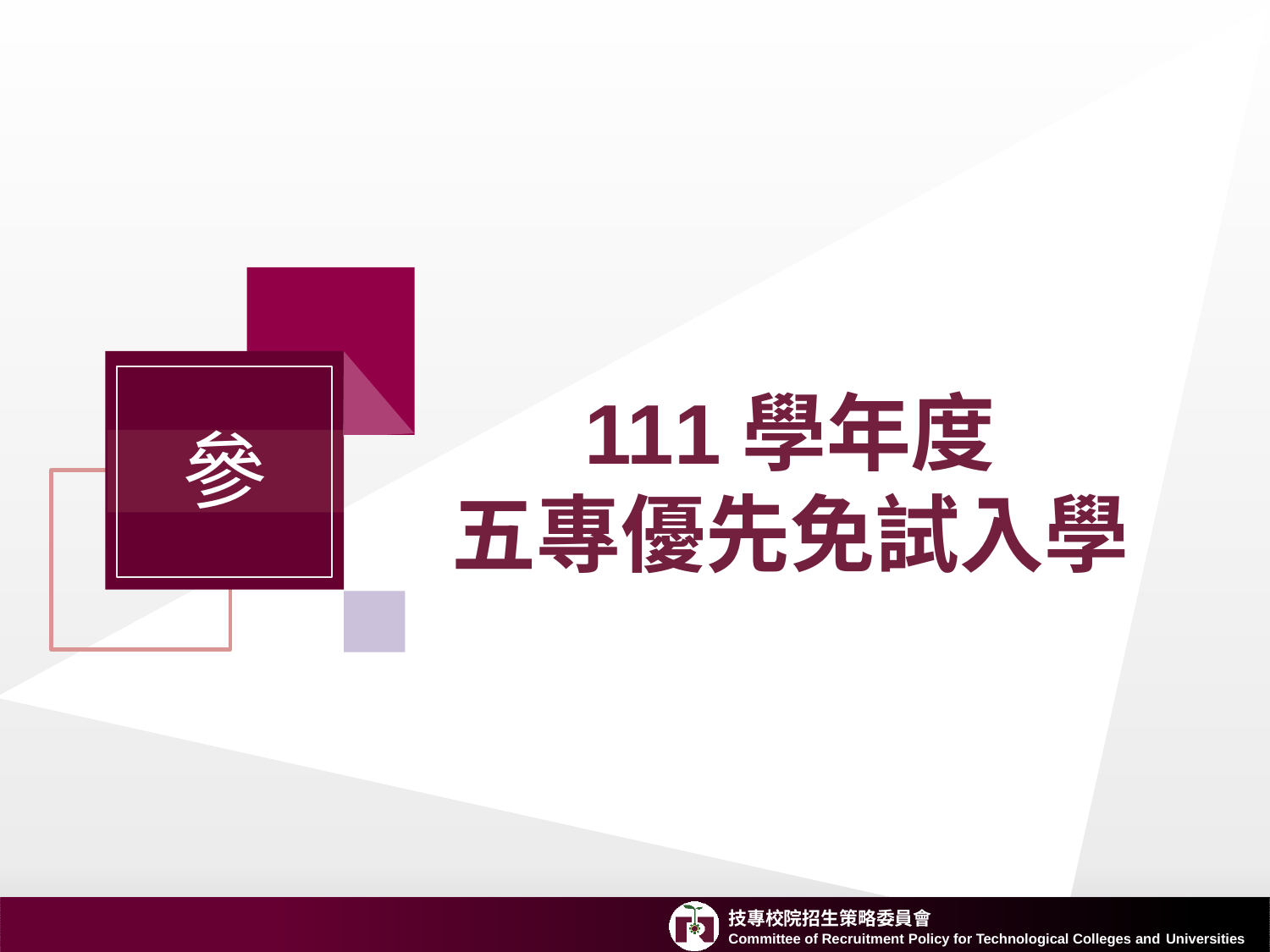

# 111學年度
五專優先免試入學
參

17
技專校院招生策略委員會
Committee of Recruitment Policy for Technological Colleges and Universities